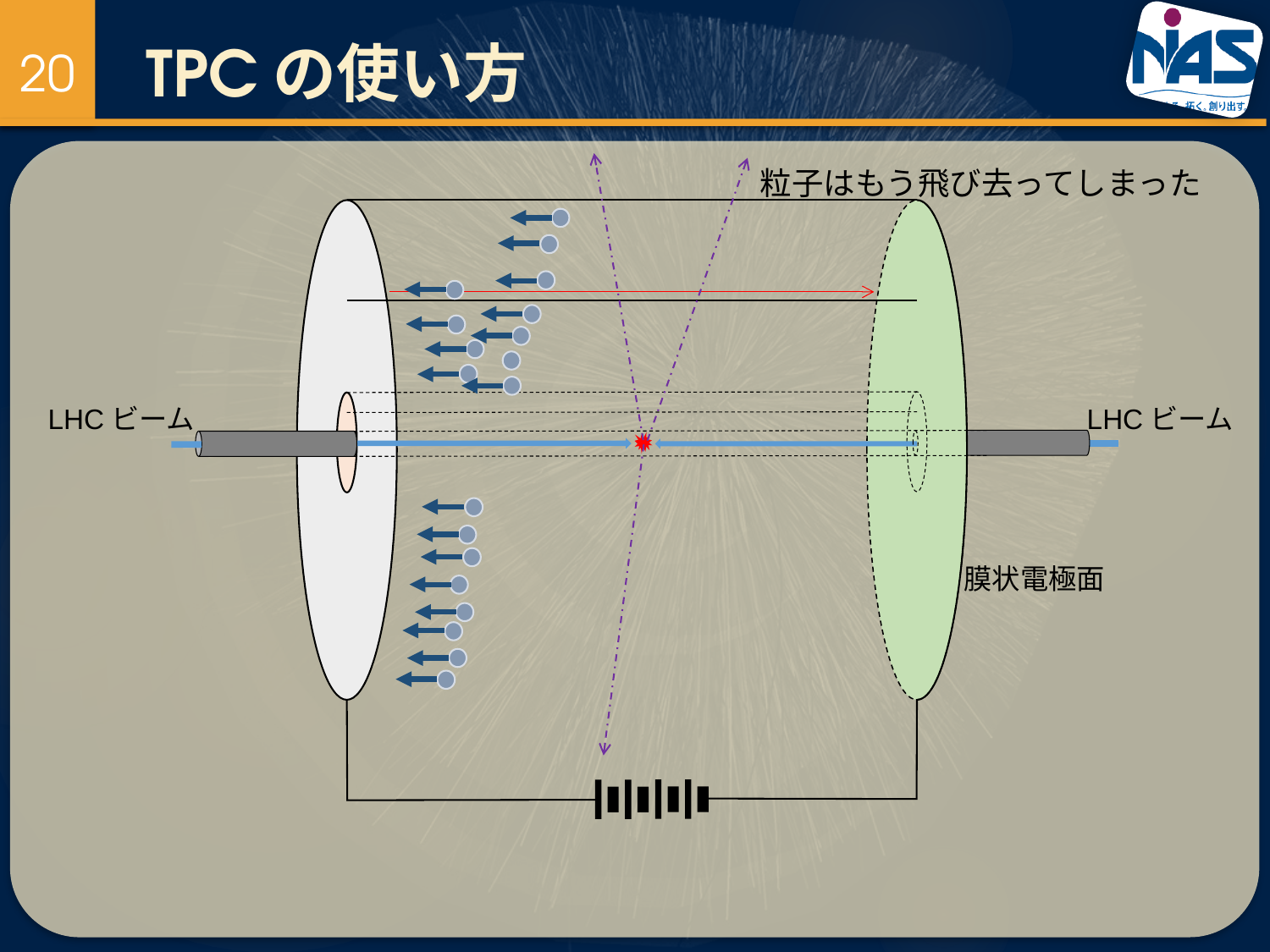

20
# TPCの使い方

粒子はもう飛び去ってしまった

LHCビーム
LHCビーム

膜状電極面